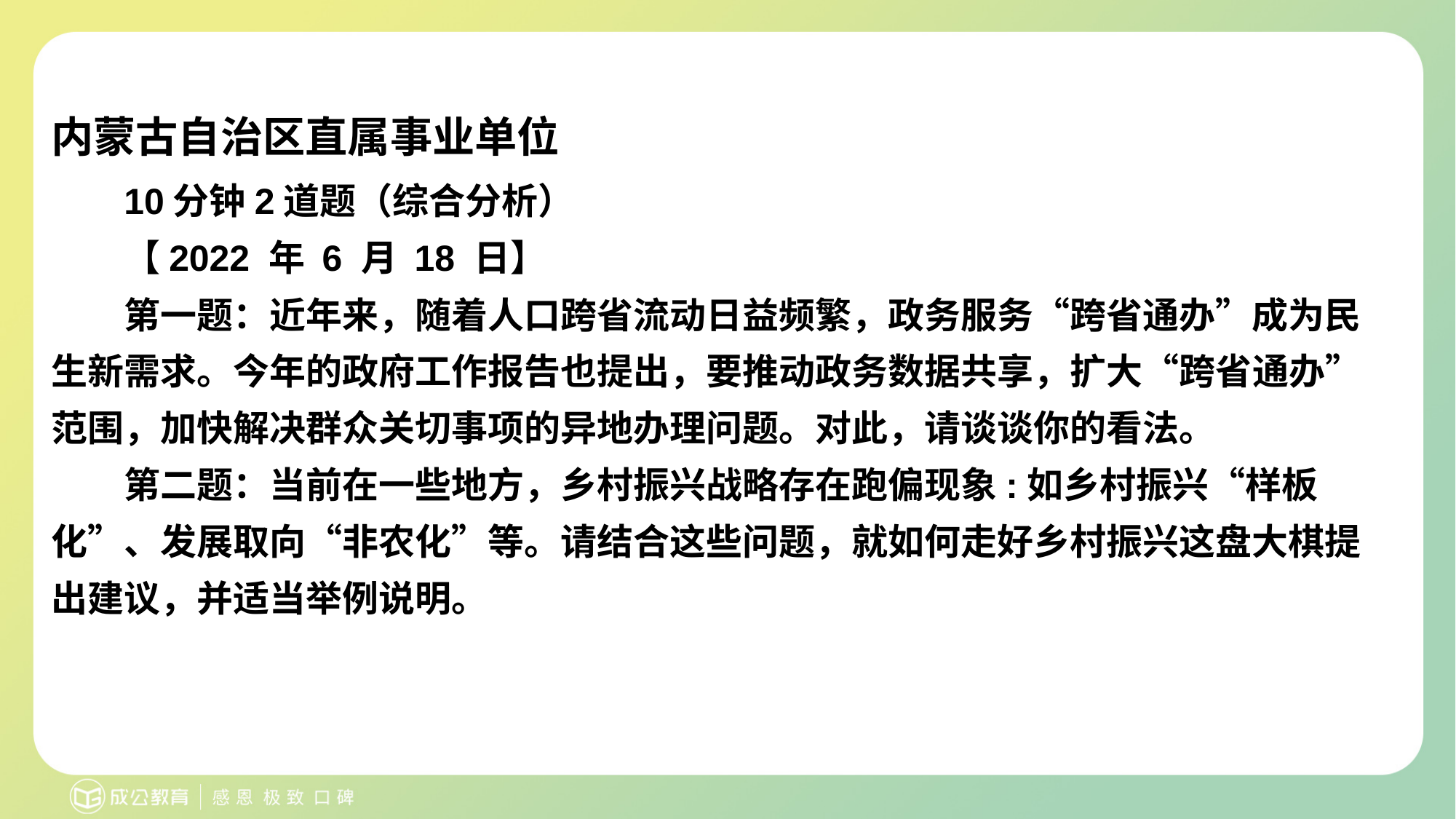

# 内蒙古自治区直属事业单位
10分钟2道题（综合分析）
【2022 年 6 月 18 日】
第一题：近年来，随着人口跨省流动日益频繁，政务服务“跨省通办”成为民生新需求。今年的政府工作报告也提出，要推动政务数据共享，扩大“跨省通办”范围，加快解决群众关切事项的异地办理问题。对此，请谈谈你的看法。
第二题：当前在一些地方，乡村振兴战略存在跑偏现象:如乡村振兴“样板化”、发展取向“非农化”等。请结合这些问题，就如何走好乡村振兴这盘大棋提出建议，并适当举例说明。